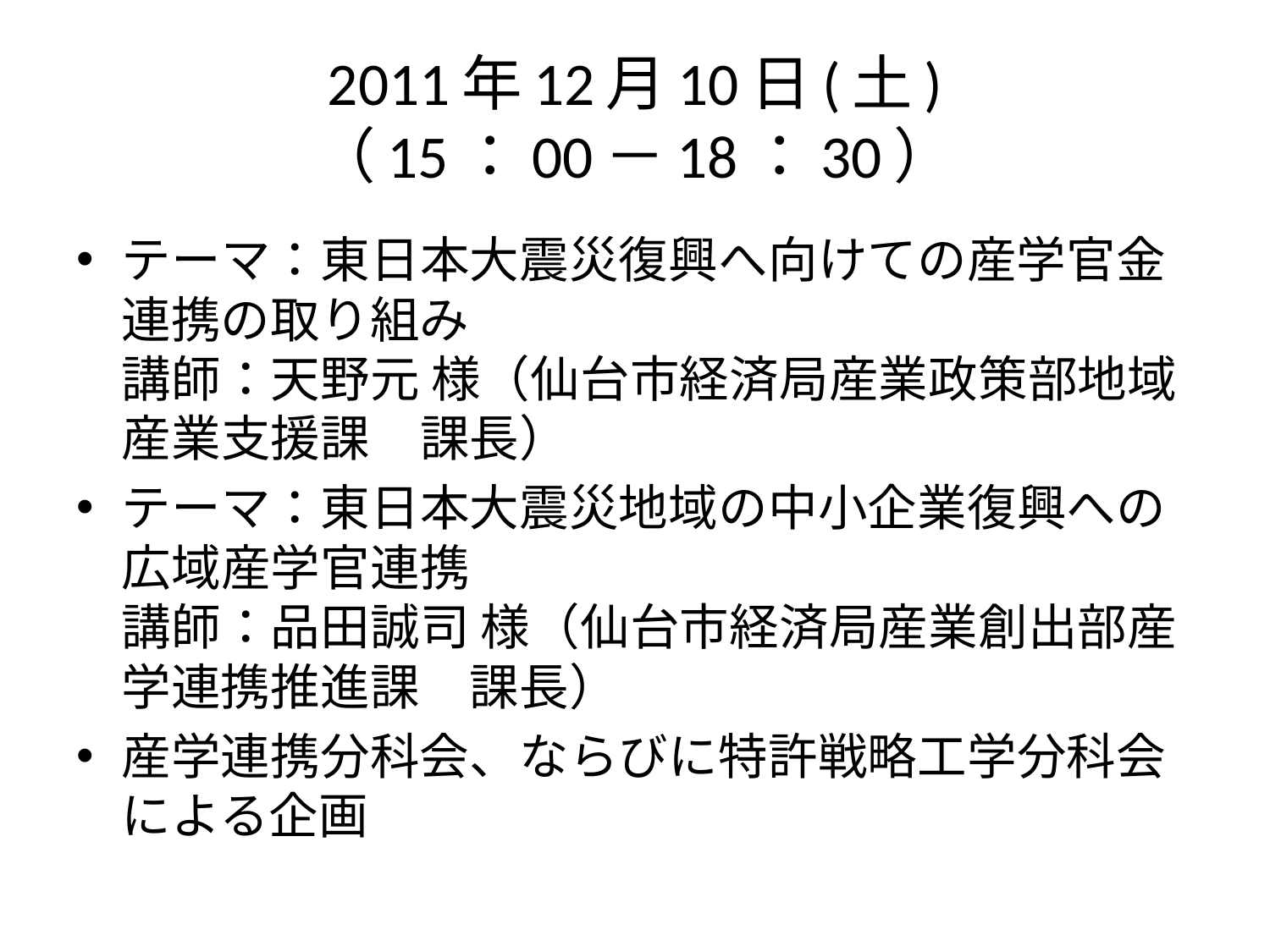

# 2011年12月10日(土) （15：00－18：30）
テーマ：東日本大震災復興へ向けての産学官金連携の取り組み
講師：天野元 様（仙台市経済局産業政策部地域産業支援課　課長）
テーマ：東日本大震災地域の中小企業復興への広域産学官連携
講師：品田誠司 様（仙台市経済局産業創出部産学連携推進課　課長）
産学連携分科会、ならびに特許戦略工学分科会による企画